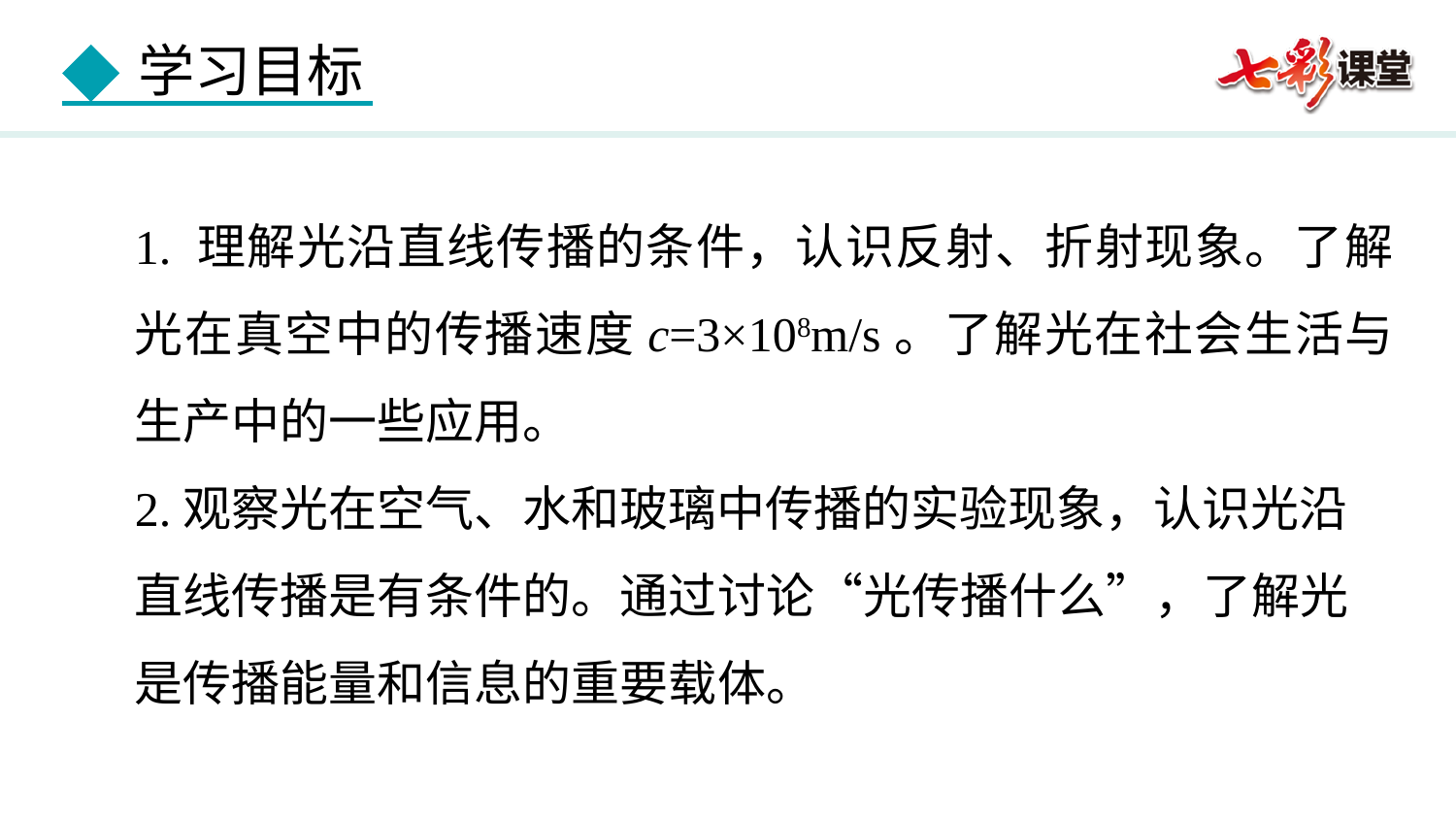

1. 理解光沿直线传播的条件，认识反射、折射现象。了解光在真空中的传播速度c=3×108m/s。了解光在社会生活与生产中的一些应用。
2.观察光在空气、水和玻璃中传播的实验现象，认识光沿
直线传播是有条件的。通过讨论“光传播什么”，了解光
是传播能量和信息的重要载体。